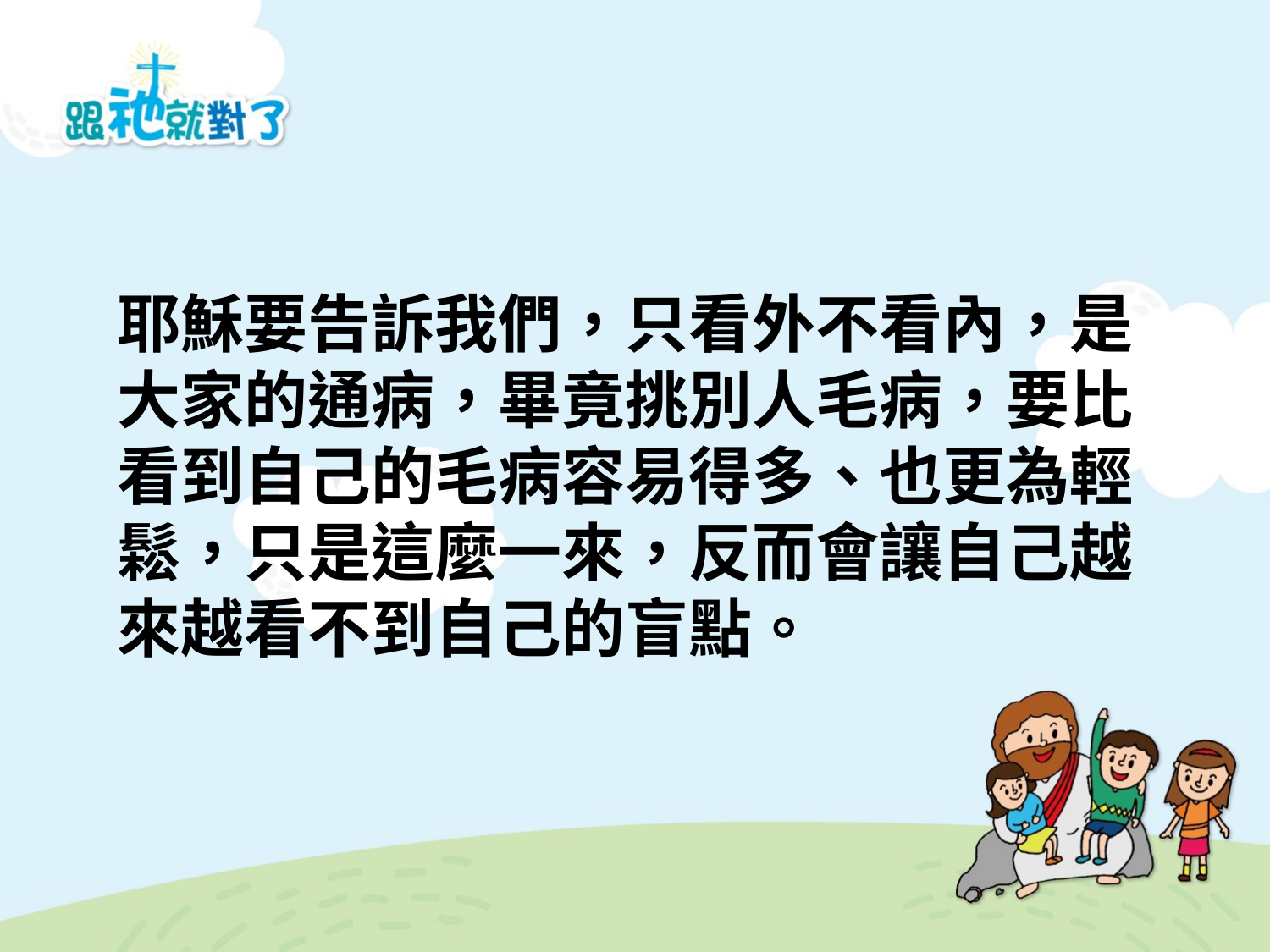

耶穌要告訴我們，只看外不看內，是大家的通病，畢竟挑別人毛病，要比看到自己的毛病容易得多、也更為輕鬆，只是這麼一來，反而會讓自己越來越看不到自己的盲點。